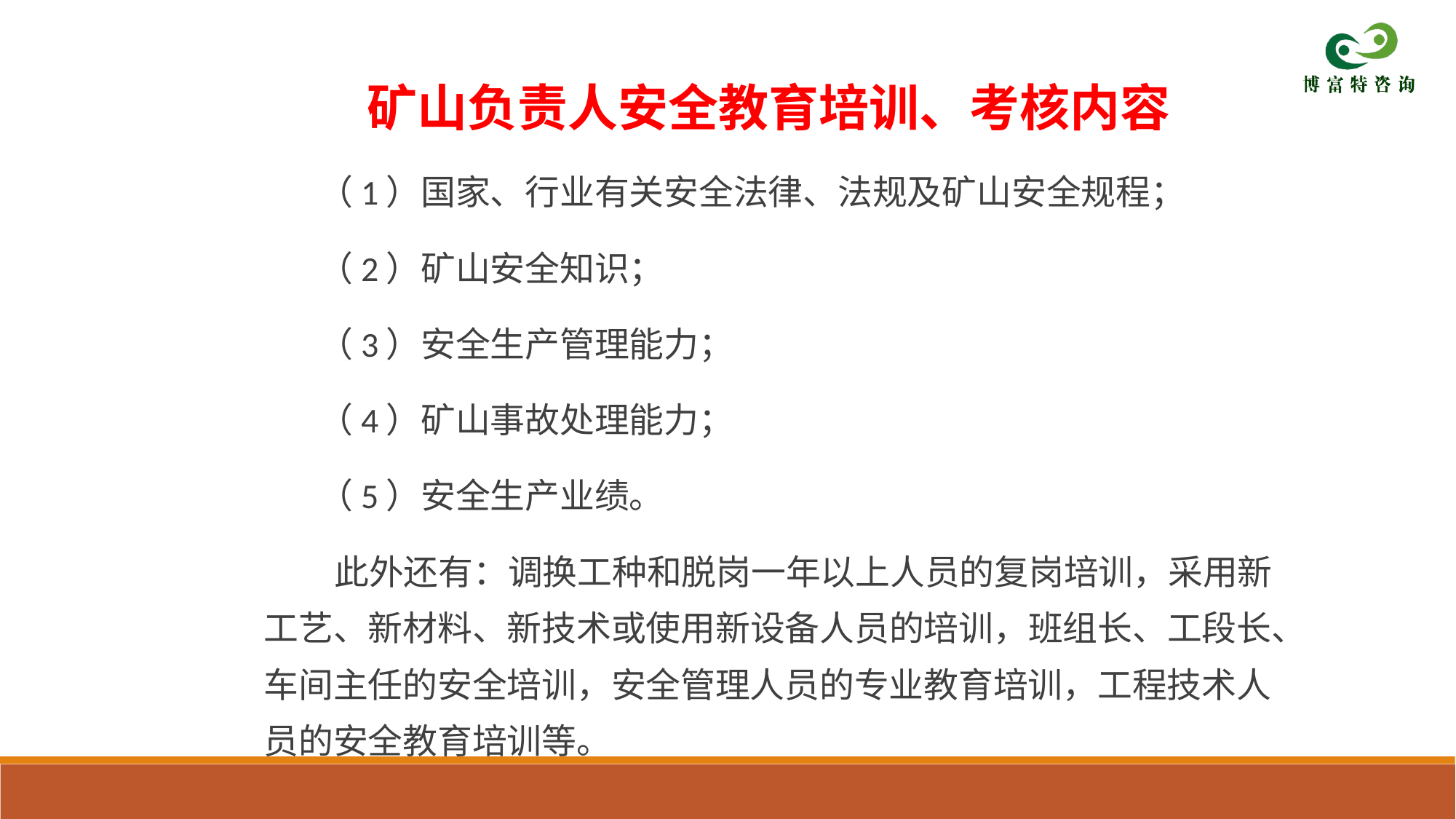

矿山负责人安全教育培训、考核内容
      （1）国家、行业有关安全法律、法规及矿山安全规程；
      （2）矿山安全知识；
      （3）安全生产管理能力；
      （4）矿山事故处理能力；
      （5）安全生产业绩。
        此外还有：调换工种和脱岗一年以上人员的复岗培训，采用新工艺、新材料、新技术或使用新设备人员的培训，班组长、工段长、车间主任的安全培训，安全管理人员的专业教育培训，工程技术人员的安全教育培训等。